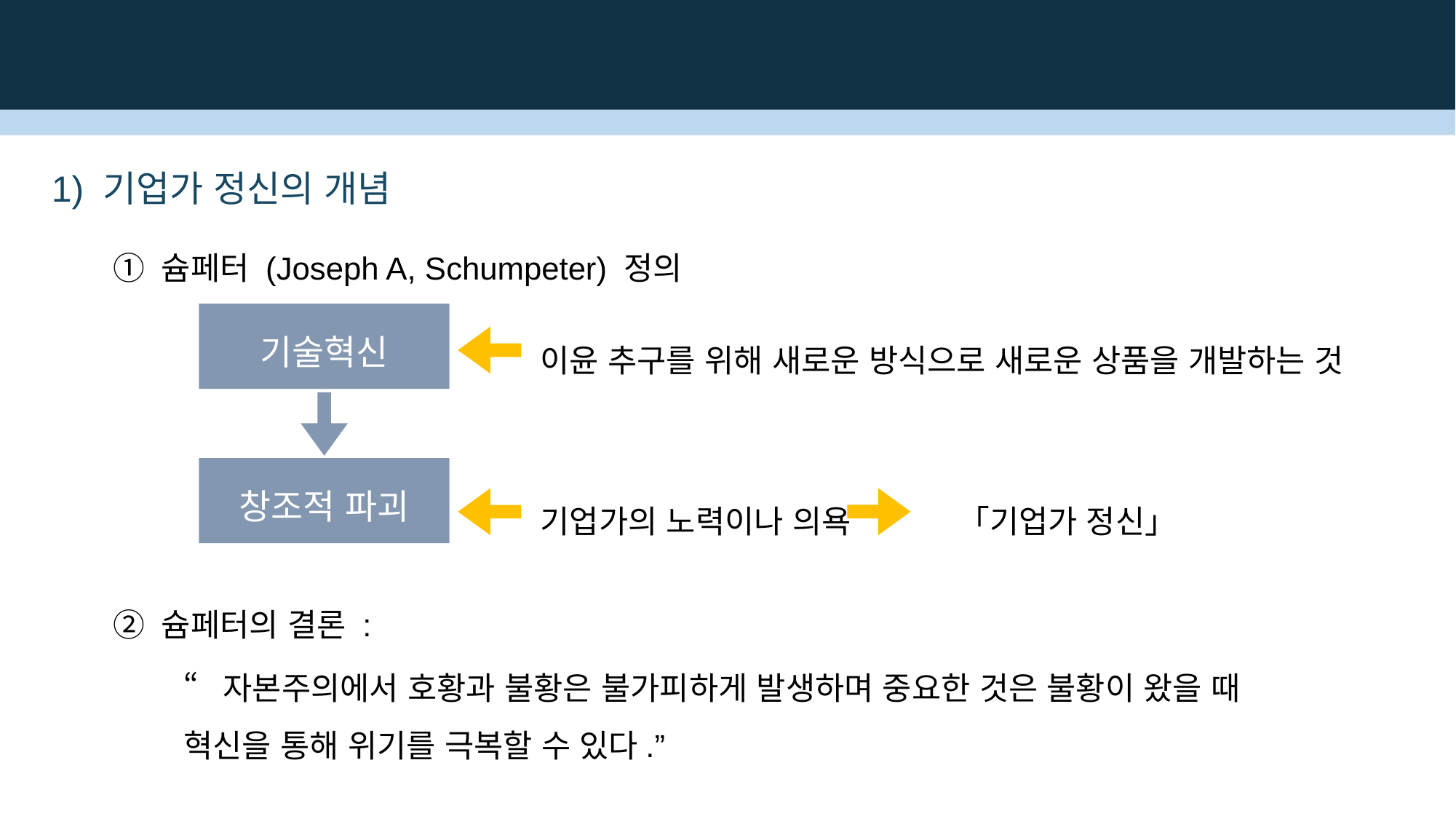

1) 기업가 정신의 개념
① 슘페터 (Joseph A, Schumpeter) 정의
기술혁신
이윤 추구를 위해 새로운 방식으로 새로운 상품을 개발하는 것

창조적 파괴
기업가의 노력이나 의욕            「기업가 정신」

② 슘페터의 결론 :
“자본주의에서 호황과 불황은 불가피하게 발생하며 중요한 것은 불황이 왔을 때 혁신을 통해 위기를 극복할 수 있다.”